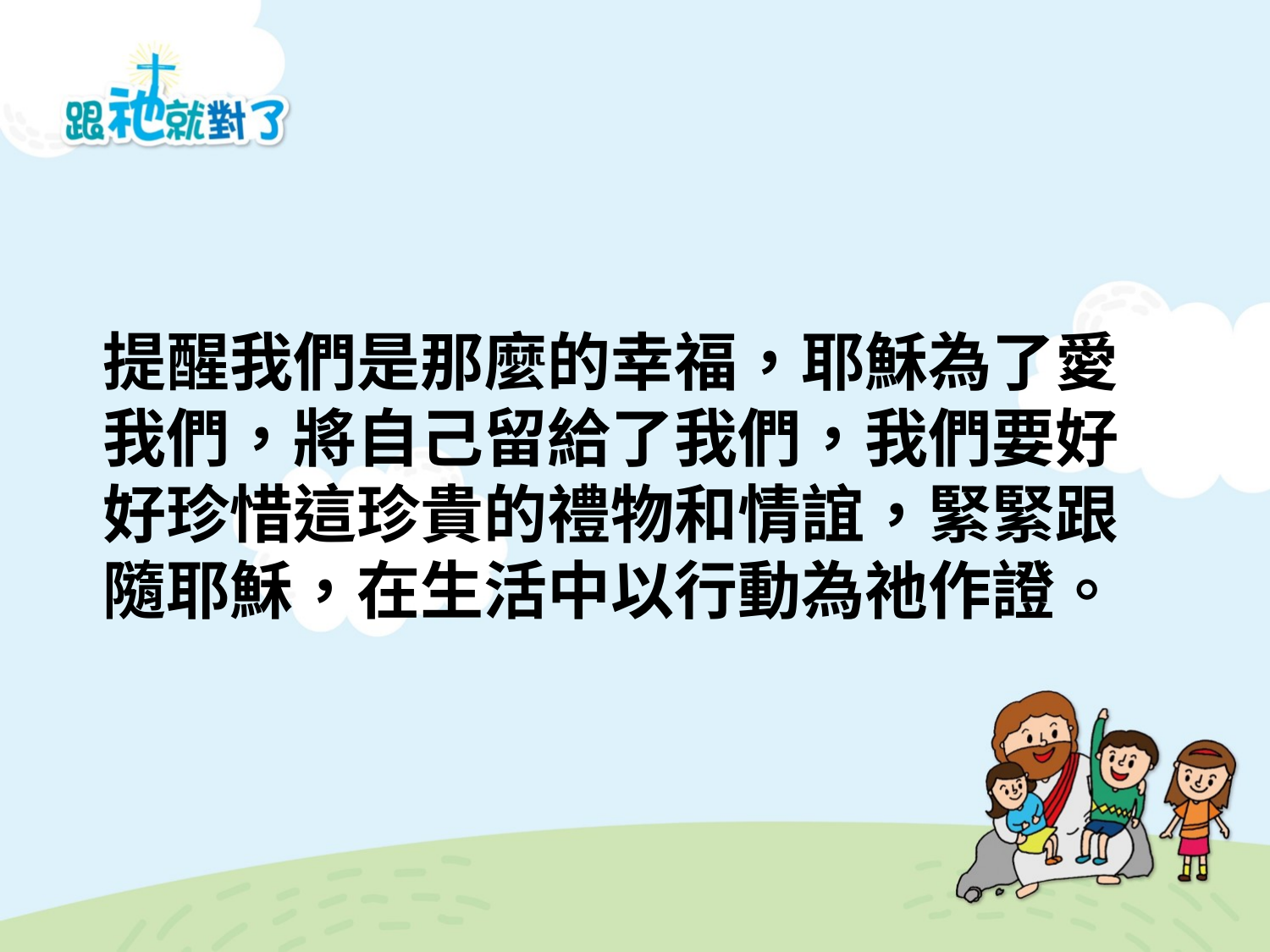

提醒我們是那麼的幸福，耶穌為了愛我們，將自己留給了我們，我們要好好珍惜這珍貴的禮物和情誼，緊緊跟隨耶穌，在生活中以行動為祂作證。